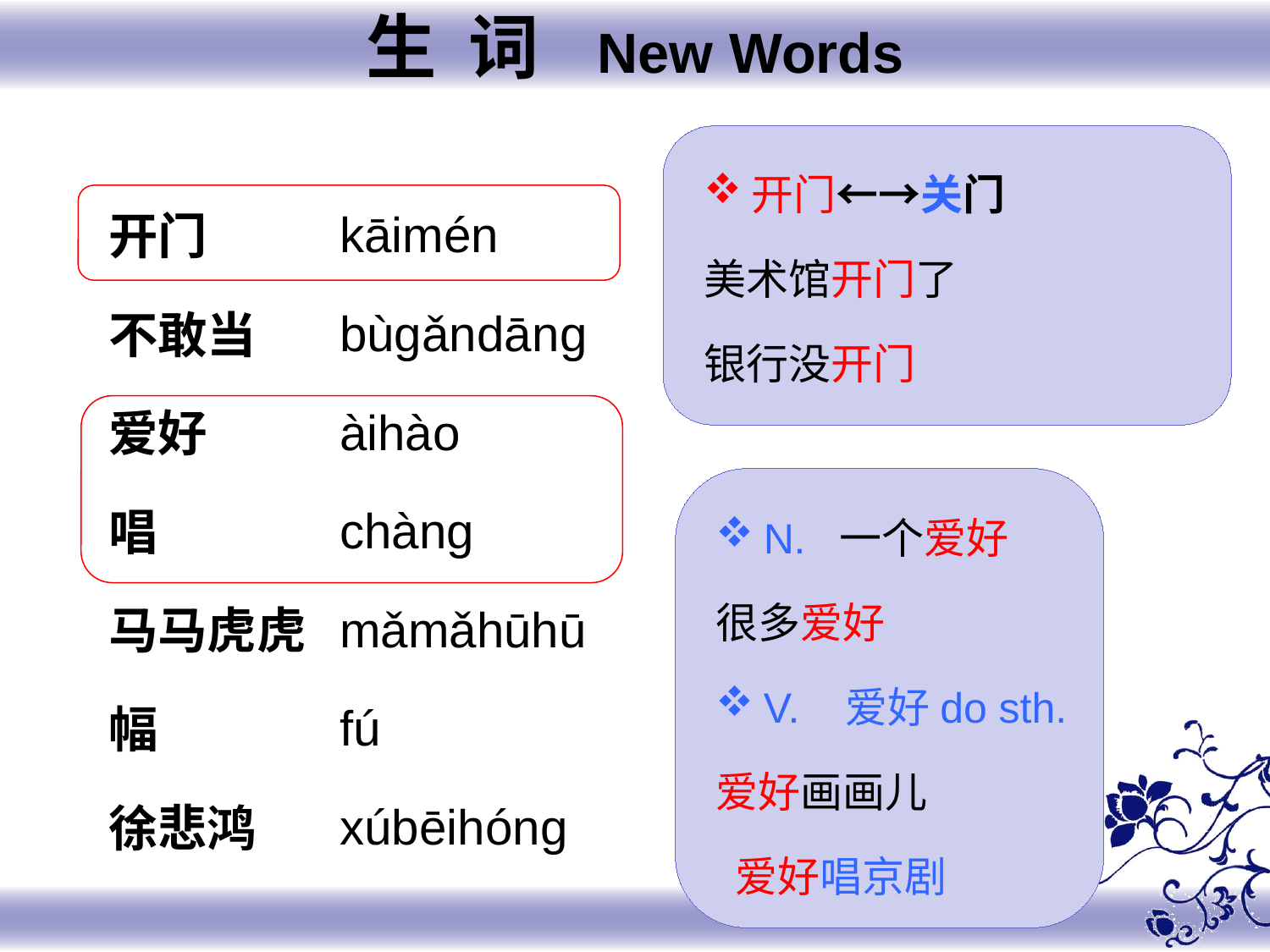

生  词   New Words

开门←→关门
美术馆开门了
银行没开门

kāimén
bùɡǎndānɡ
àihào
chànɡ
mǎmǎhūhū
fú
xúbēihónɡ

开门
不敢当
爱好
唱
马马虎虎
幅
徐悲鸿

N.  一个爱好
很多爱好
V.   爱好do sth.
爱好画画儿
 爱好唱京剧